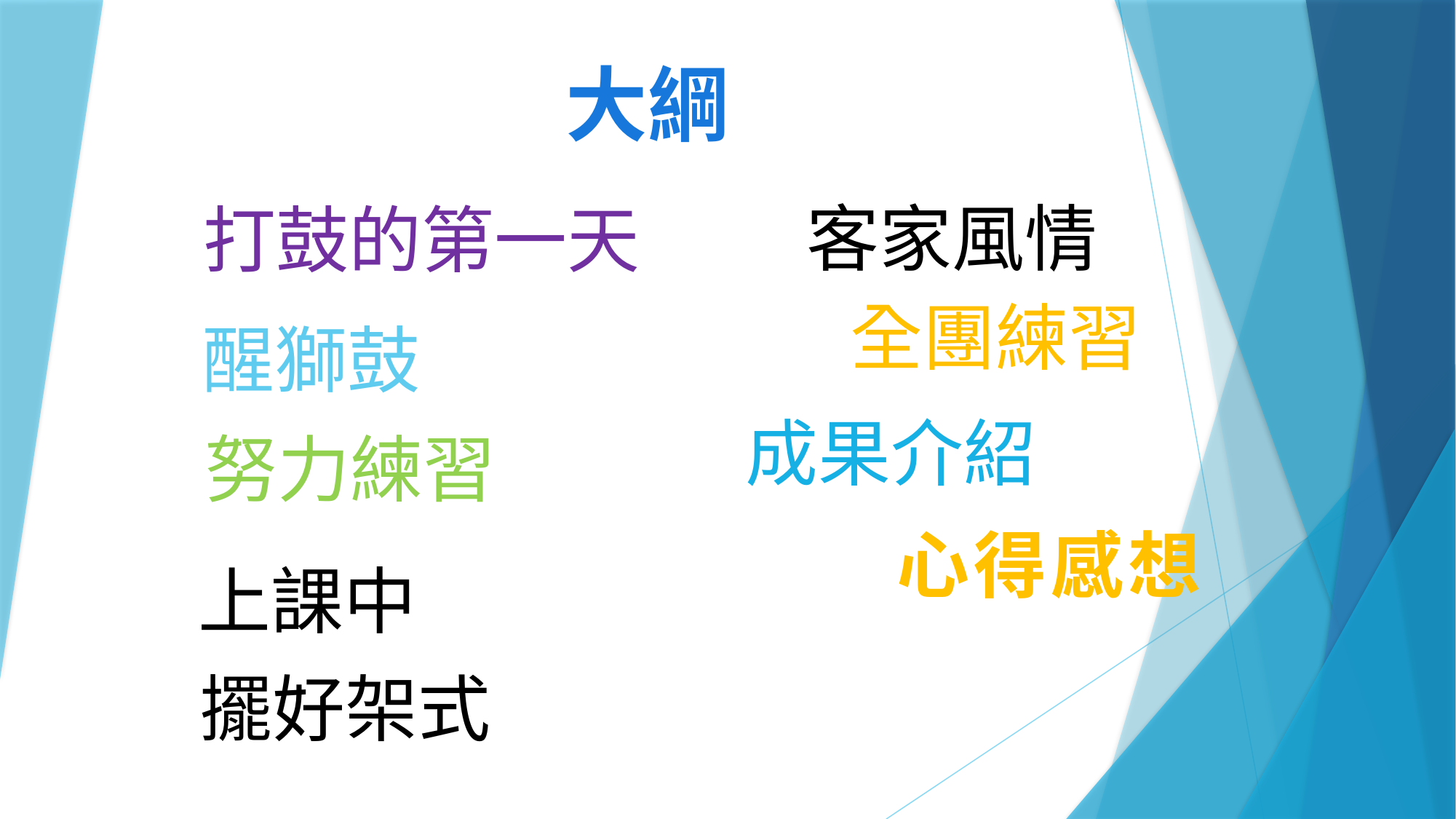

大綱
客家風情
打鼓的第一天
全團練習
醒獅鼓
成果介紹
努力練習
心得感想
上課中
擺好架式